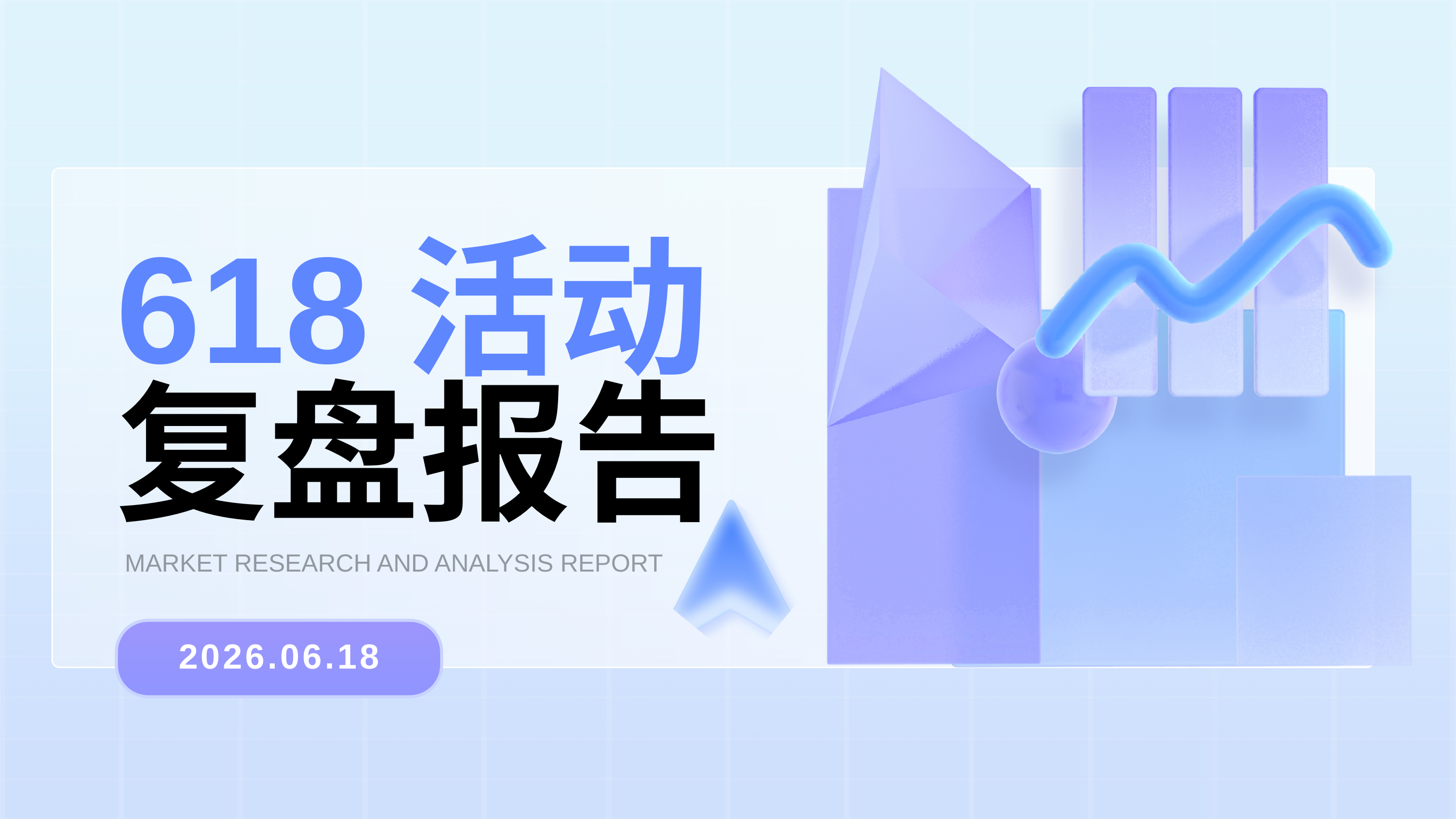

618活动
复盘报告

MARKET RESEARCH AND ANALYSIS REPORT

2026.06.18